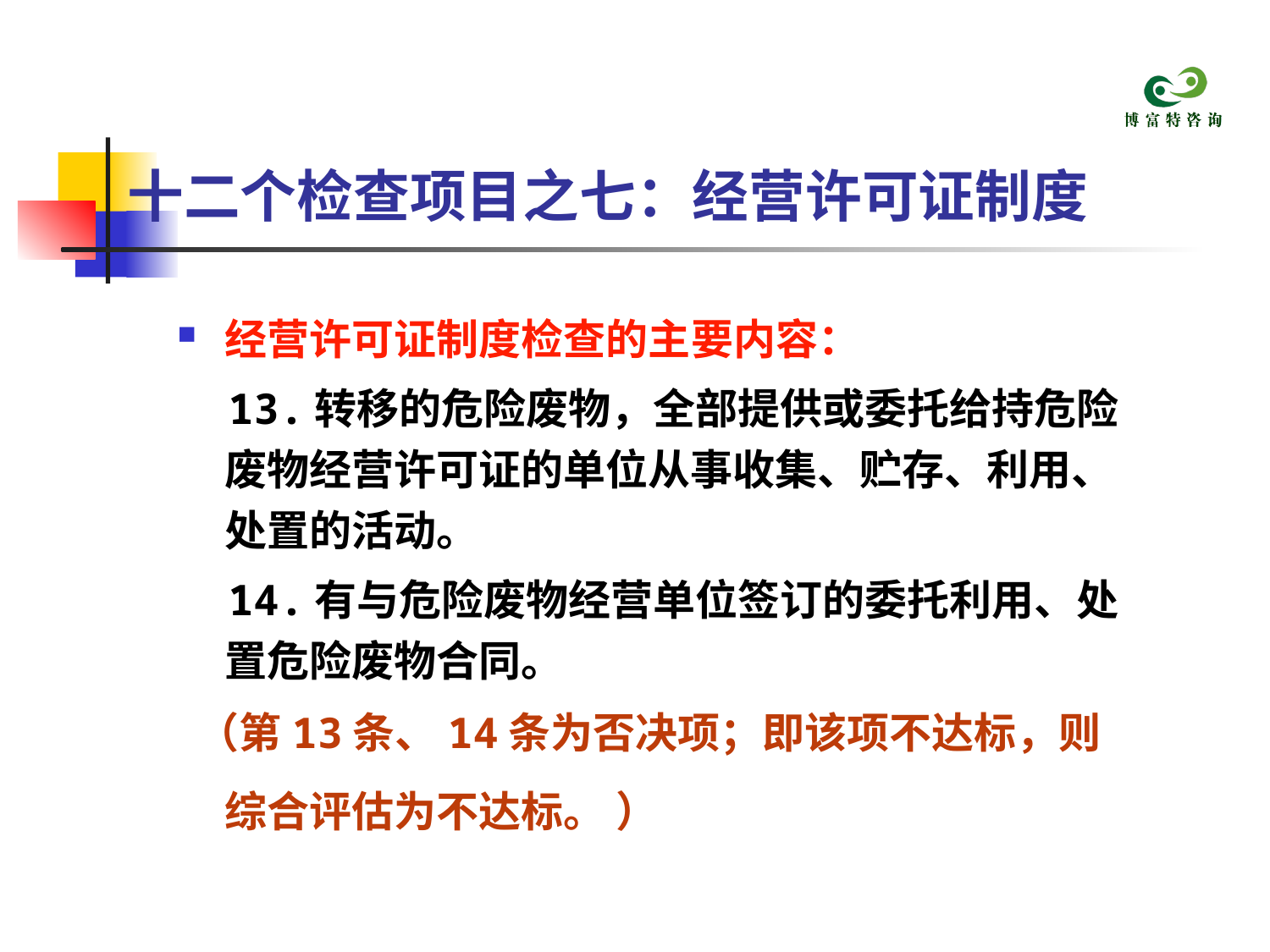

# 十二个检查项目之七：经营许可证制度
经营许可证制度检查的主要内容：
  13.转移的危险废物，全部提供或委托给持危险废物经营许可证的单位从事收集、贮存、利用、处置的活动。
  14.有与危险废物经营单位签订的委托利用、处置危险废物合同。
 （第13条、14条为否决项；即该项不达标，则综合评估为不达标。 ）